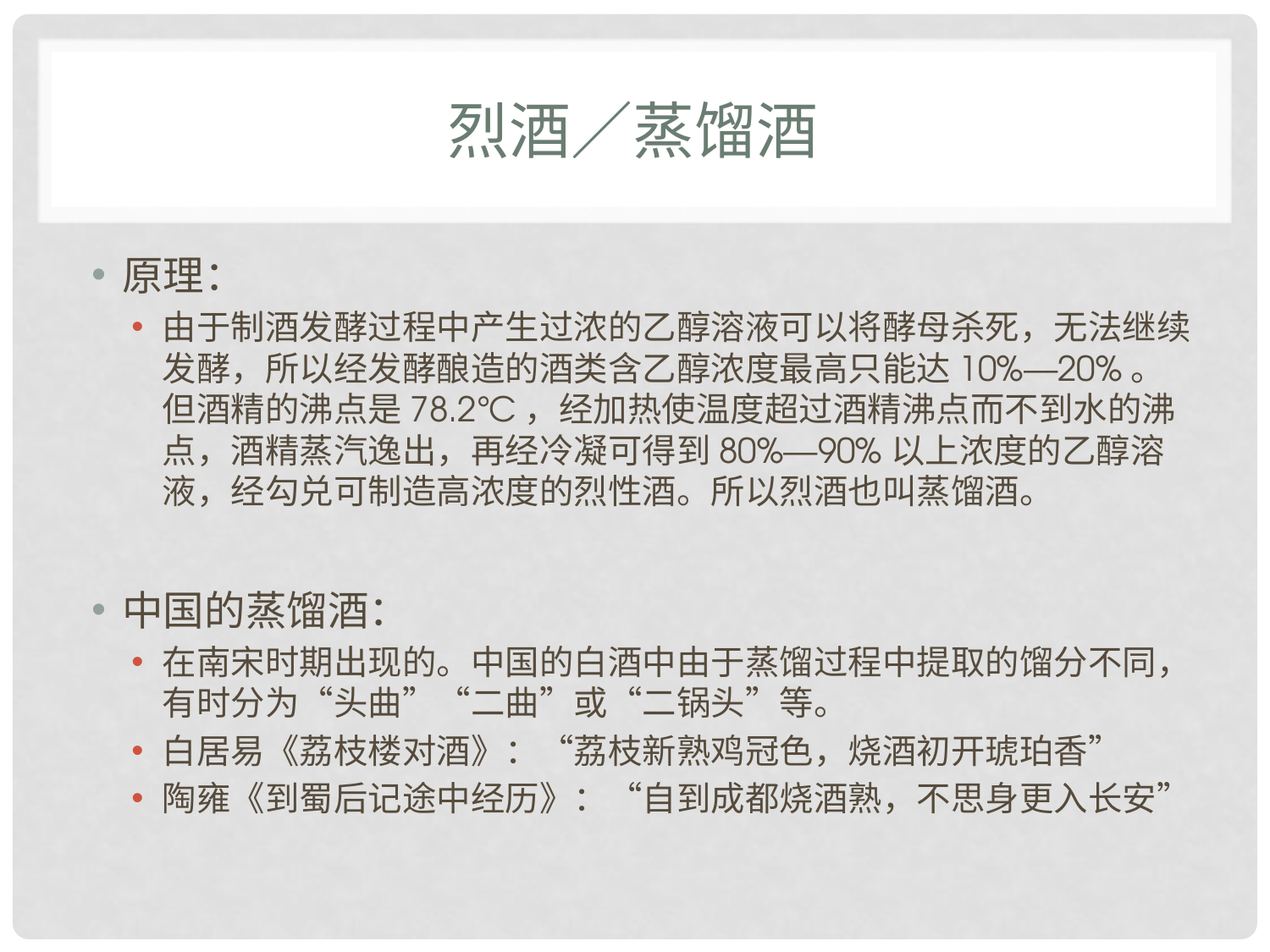

# 烈酒／蒸馏酒
原理：
由于制酒发酵过程中产生过浓的乙醇溶液可以将酵母杀死，无法继续发酵，所以经发酵酿造的酒类含乙醇浓度最高只能达10%—20%。但酒精的沸点是78.2℃，经加热使温度超过酒精沸点而不到水的沸点，酒精蒸汽逸出，再经冷凝可得到80%—90%以上浓度的乙醇溶液，经勾兑可制造高浓度的烈性酒。所以烈酒也叫蒸馏酒。

中国的蒸馏酒：
在南宋时期出现的。中国的白酒中由于蒸馏过程中提取的馏分不同，有时分为“头曲”“二曲”或“二锅头”等。
白居易《荔枝楼对酒》：“荔枝新熟鸡冠色，烧酒初开琥珀香”
陶雍《到蜀后记途中经历》：“自到成都烧酒熟，不思身更入长安”